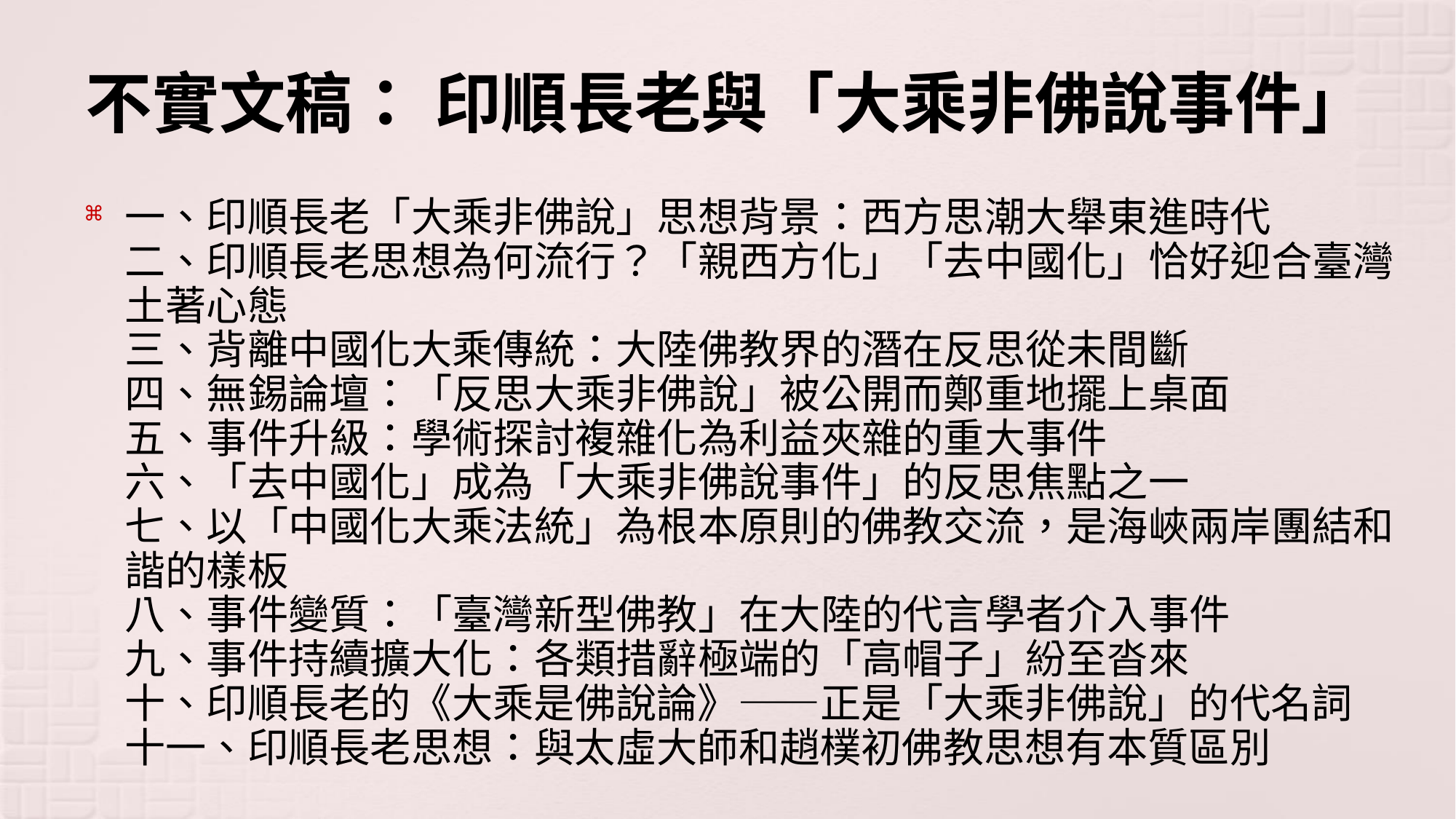

# 不實文稿： 印順長老與「大乘非佛說事件」
一、印順長老「大乘非佛說」思想背景：西方思潮大舉東進時代
二、印順長老思想為何流行？「親西方化」「去中國化」恰好迎合臺灣土著心態
三、背離中國化大乘傳統：大陸佛教界的潛在反思從未間斷
四、無錫論壇：「反思大乘非佛說」被公開而鄭重地擺上桌面
五、事件升級：學術探討複雜化為利益夾雜的重大事件
六、「去中國化」成為「大乘非佛說事件」的反思焦點之一
七、以「中國化大乘法統」為根本原則的佛教交流，是海峽兩岸團結和諧的樣板
八、事件變質：「臺灣新型佛教」在大陸的代言學者介入事件
九、事件持續擴大化：各類措辭極端的「高帽子」紛至沓來
十、印順長老的《大乘是佛說論》——正是「大乘非佛說」的代名詞
十一、印順長老思想：與太虛大師和趙樸初佛教思想有本質區別